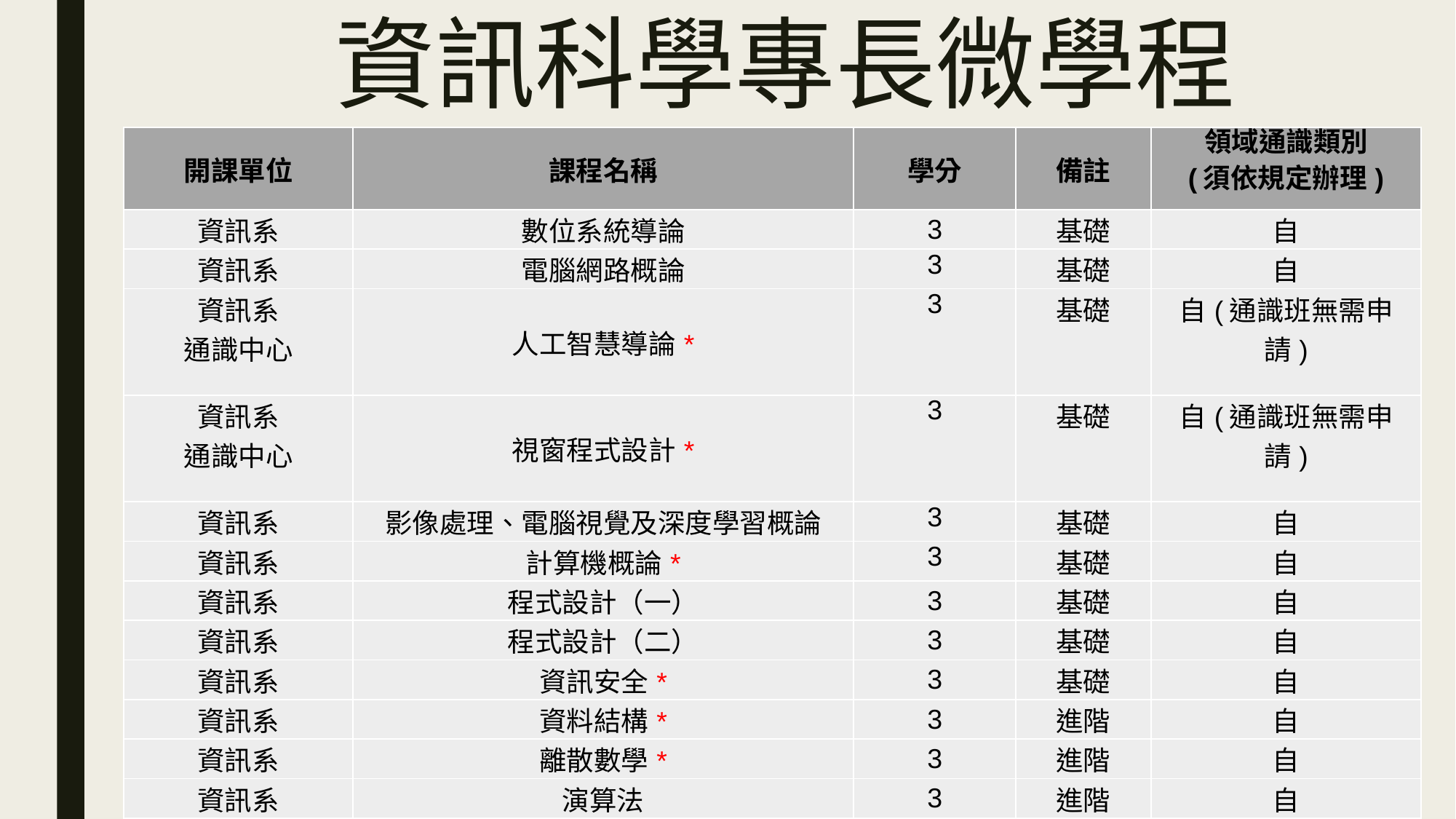

# 資訊科學專長微學程
| 開課單位 | 課程名稱 | 學分 | 備註 | 領域通識類別 (須依規定辦理) |
| --- | --- | --- | --- | --- |
| 資訊系 | 數位系統導論 | 3 | 基礎 | 自 |
| 資訊系 | 電腦網路概論 | 3 | 基礎 | 自 |
| 資訊系 通識中心 | 人工智慧導論\* | 3 | 基礎 | 自(通識班無需申請) |
| 資訊系 通識中心 | 視窗程式設計\* | 3 | 基礎 | 自(通識班無需申請) |
| 資訊系 | 影像處理、電腦視覺及深度學習概論 | 3 | 基礎 | 自 |
| 資訊系 | 計算機概論\* | 3 | 基礎 | 自 |
| 資訊系 | 程式設計（一） | 3 | 基礎 | 自 |
| 資訊系 | 程式設計（二） | 3 | 基礎 | 自 |
| 資訊系 | 資訊安全\* | 3 | 基礎 | 自 |
| 資訊系 | 資料結構\* | 3 | 進階 | 自 |
| 資訊系 | 離散數學\* | 3 | 進階 | 自 |
| 資訊系 | 演算法 | 3 | 進階 | 自 |
| 專長微學程完成應修學分數 |  | 15學分 修課建議 上述課程中(基礎)9選3+(進階)4選2修習 |  |  |